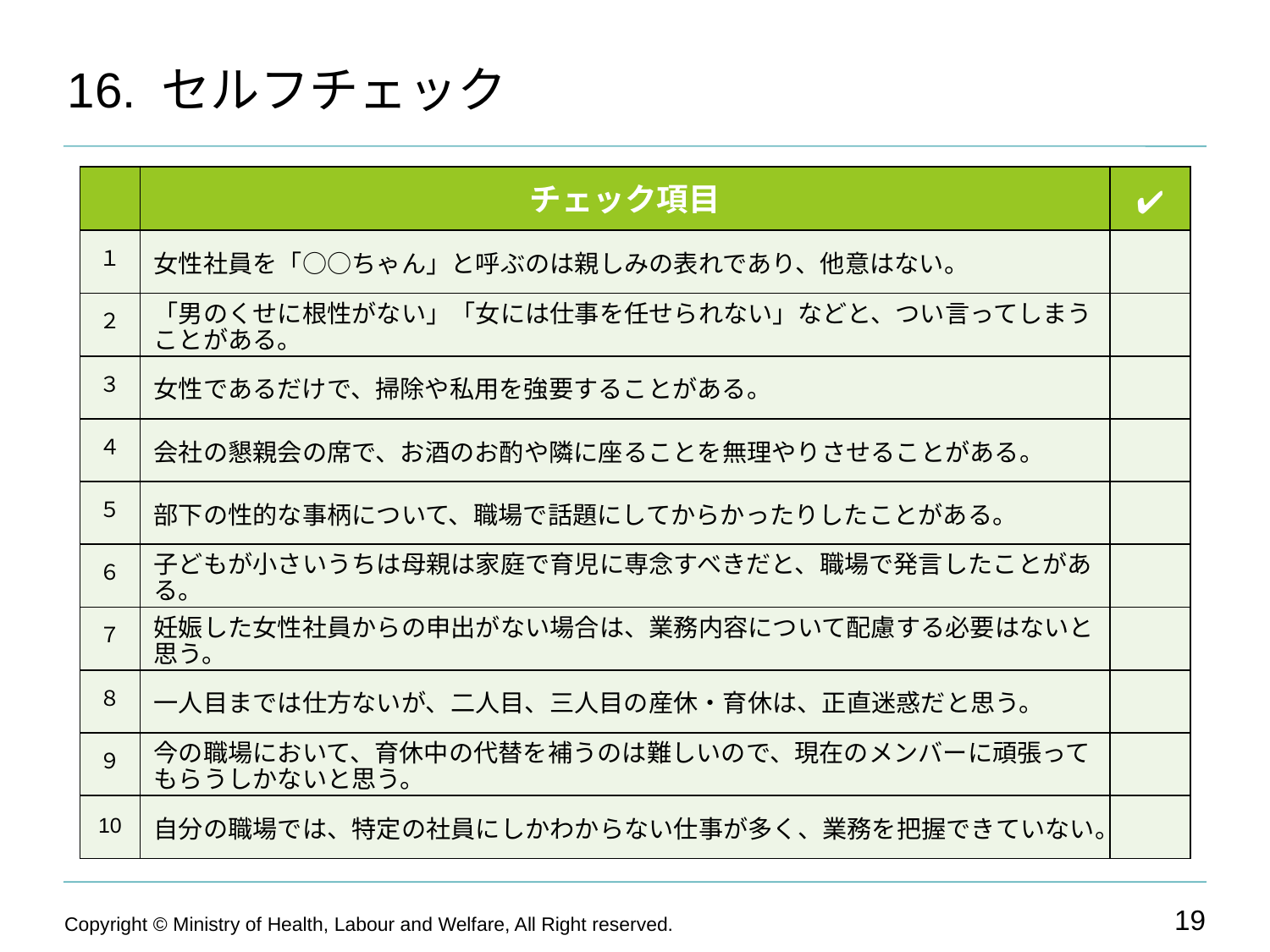

# 16. セルフチェック
|  | チェック項目 | ✔ |
| --- | --- | --- |
| １ | 女性社員を「○○ちゃん」と呼ぶのは親しみの表れであり、他意はない。 |  |
| ２ | 「男のくせに根性がない」「女には仕事を任せられない」などと、つい言ってしまうことがある。 |  |
| ３ | 女性であるだけで、掃除や私用を強要することがある。 |  |
| ４ | 会社の懇親会の席で、お酒のお酌や隣に座ることを無理やりさせることがある。 |  |
| ５ | 部下の性的な事柄について、職場で話題にしてからかったりしたことがある。 |  |
| ６ | 子どもが小さいうちは母親は家庭で育児に専念すべきだと、職場で発言したことがある。 |  |
| ７ | 妊娠した女性社員からの申出がない場合は、業務内容について配慮する必要はないと思う。 |  |
| ８ | 一人目までは仕方ないが、二人目、三人目の産休・育休は、正直迷惑だと思う。 |  |
| ９ | 今の職場において、育休中の代替を補うのは難しいので、現在のメンバーに頑張ってもらうしかないと思う。 |  |
| 10 | 自分の職場では、特定の社員にしかわからない仕事が多く、業務を把握できていない。 |  |
19